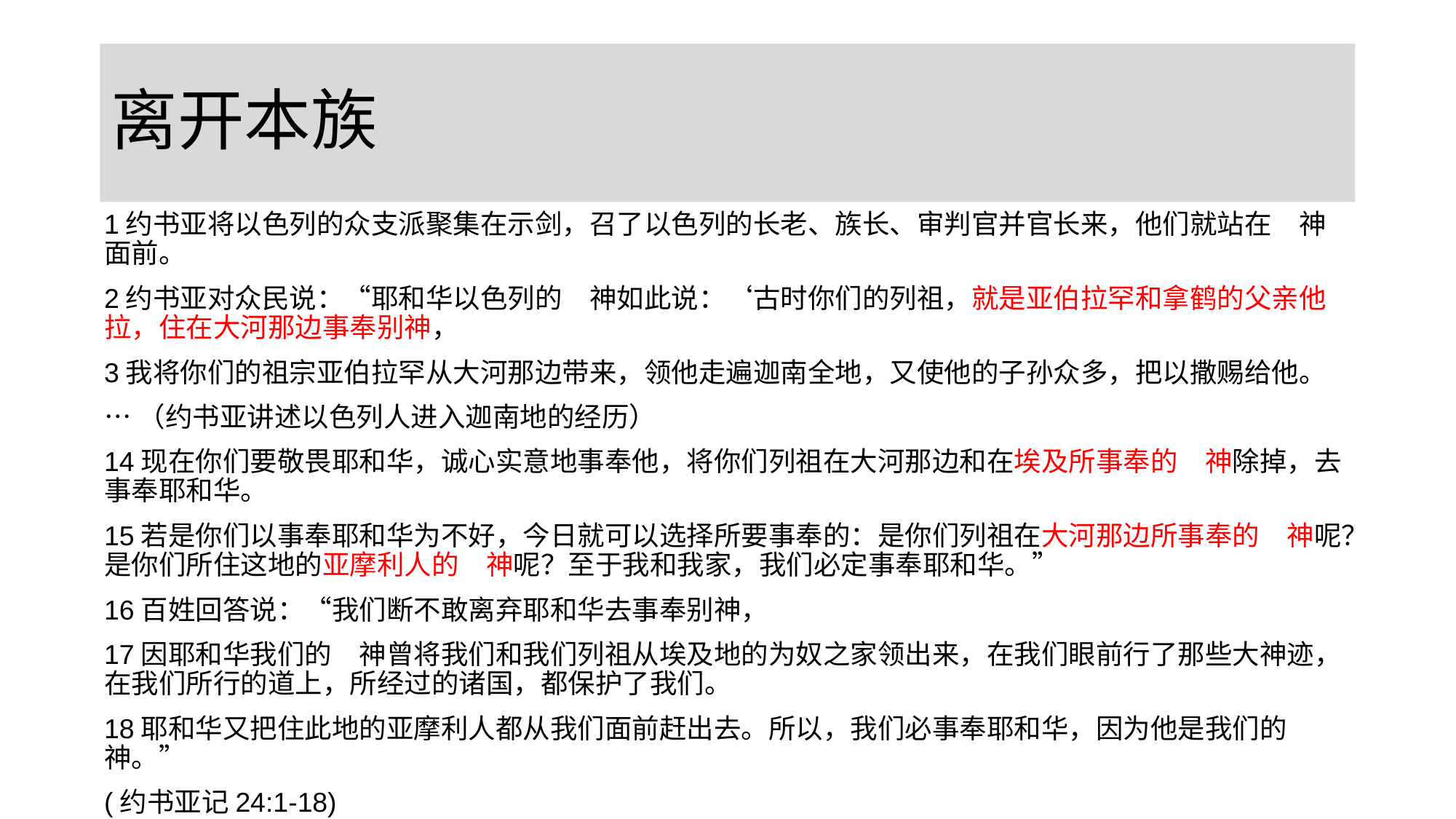

# 离开本族
1约书亚将以色列的众支派聚集在示剑，召了以色列的长老、族长、审判官并官长来，他们就站在　神面前。
2约书亚对众民说：“耶和华以色列的　神如此说：‘古时你们的列祖，就是亚伯拉罕和拿鹤的父亲他拉，住在大河那边事奉别神，
3我将你们的祖宗亚伯拉罕从大河那边带来，领他走遍迦南全地，又使他的子孙众多，把以撒赐给他。
…（约书亚讲述以色列人进入迦南地的经历）
14现在你们要敬畏耶和华，诚心实意地事奉他，将你们列祖在大河那边和在埃及所事奉的　神除掉，去事奉耶和华。
15若是你们以事奉耶和华为不好，今日就可以选择所要事奉的：是你们列祖在大河那边所事奉的　神呢？是你们所住这地的亚摩利人的　神呢？至于我和我家，我们必定事奉耶和华。”
16百姓回答说：“我们断不敢离弃耶和华去事奉别神，
17因耶和华我们的　神曾将我们和我们列祖从埃及地的为奴之家领出来，在我们眼前行了那些大神迹，在我们所行的道上，所经过的诸国，都保护了我们。
18耶和华又把住此地的亚摩利人都从我们面前赶出去。所以，我们必事奉耶和华，因为他是我们的　神。”
(约书亚记24:1-18)